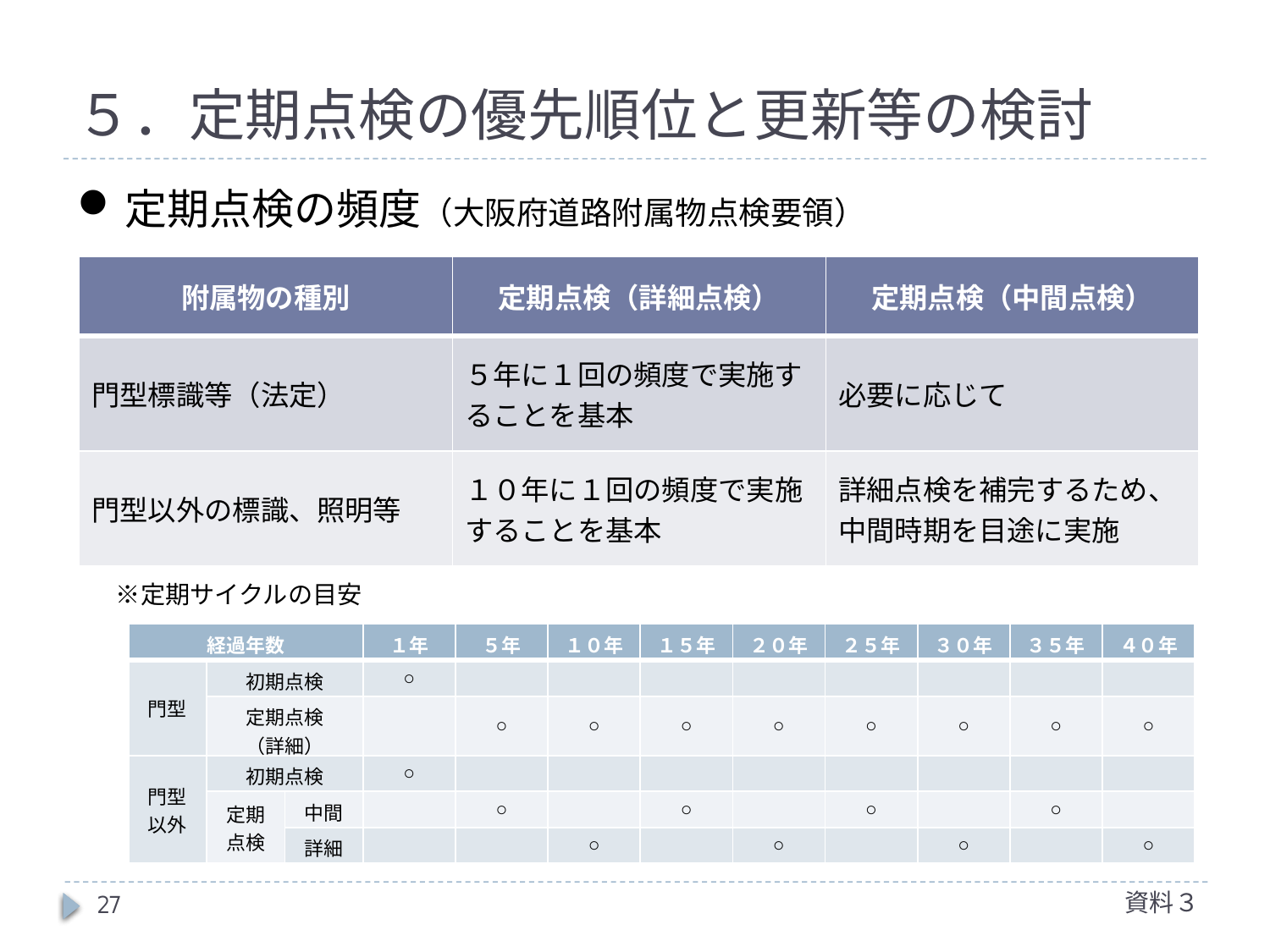

# ５．定期点検の優先順位と更新等の検討
定期点検の頻度（大阪府道路附属物点検要領）
| 附属物の種別 | 定期点検（詳細点検） | 定期点検（中間点検） |
| --- | --- | --- |
| 門型標識等（法定） | ５年に１回の頻度で実施することを基本 | 必要に応じて |
| 門型以外の標識、照明等 | １０年に１回の頻度で実施することを基本 | 詳細点検を補完するため、中間時期を目途に実施 |
　※定期サイクルの目安
| 経過年数 |  |  | １年 | ５年 | １０年 | １５年 | ２０年 | ２５年 | ３０年 | ３５年 | ４０年 |
| --- | --- | --- | --- | --- | --- | --- | --- | --- | --- | --- | --- |
| 門型 | 初期点検 |  | ○ |  |  |  |  |  |  |  |  |
|  | 定期点検 （詳細） |  |  | ○ | ○ | ○ | ○ | ○ | ○ | ○ | ○ |
| 門型 以外 | 初期点検 |  | ○ |  |  |  |  |  |  |  |  |
|  | 定期点検 | 中間 |  | ○ |  | ○ |  | ○ |  | ○ |  |
|  |  | 詳細 |  |  | ○ |  | ○ |  | ○ |  | ○ |
資料３
27